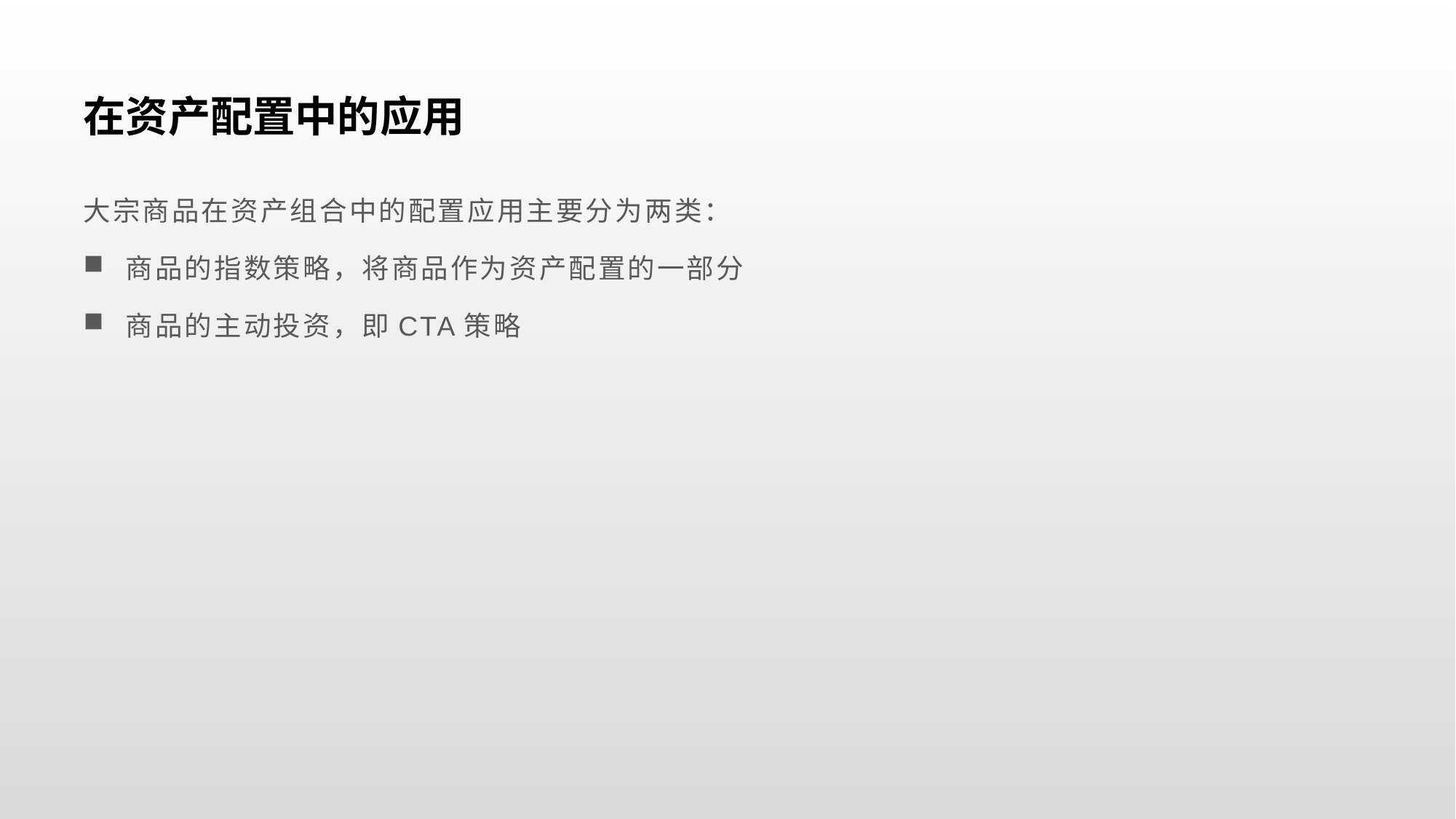

# 在资产配置中的应用
大宗商品在资产组合中的配置应用主要分为两类：
 商品的指数策略，将商品作为资产配置的一部分
 商品的主动投资，即CTA策略